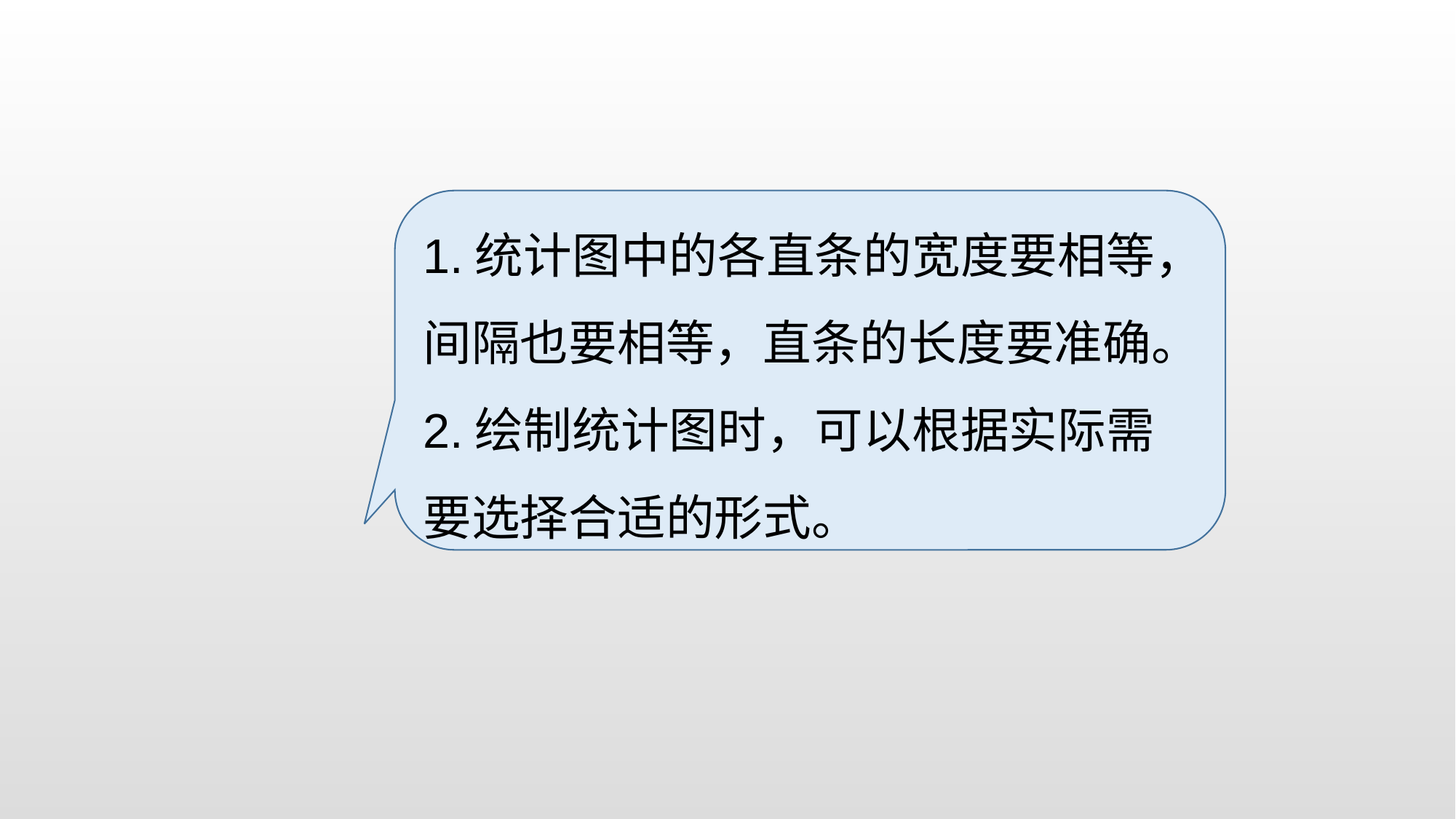

1.统计图中的各直条的宽度要相等，间隔也要相等，直条的长度要准确。
2.绘制统计图时，可以根据实际需要选择合适的形式。